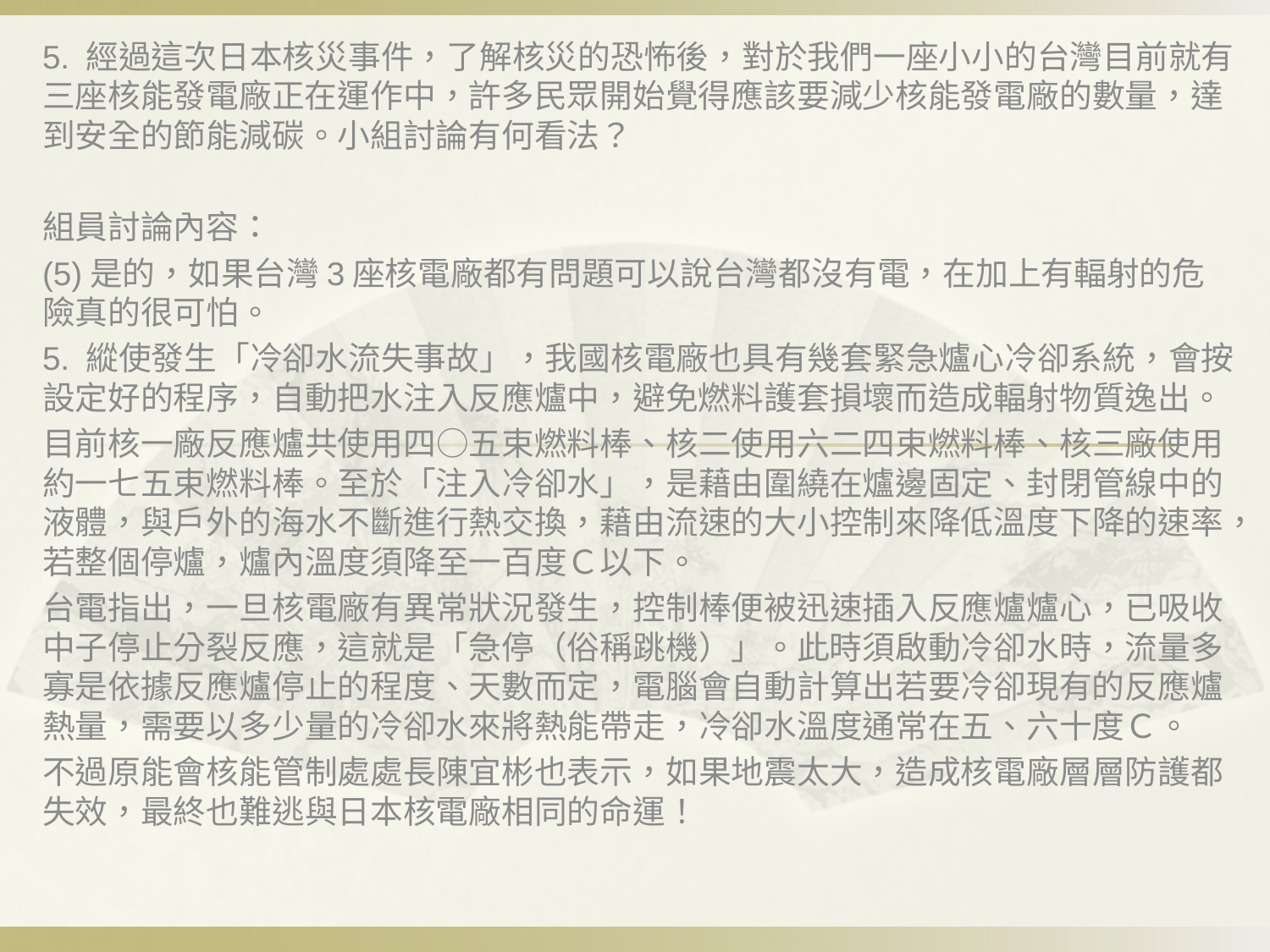

#
5. 經過這次日本核災事件，了解核災的恐怖後，對於我們一座小小的台灣目前就有三座核能發電廠正在運作中，許多民眾開始覺得應該要減少核能發電廠的數量，達到安全的節能減碳。小組討論有何看法？

組員討論內容：
(5)是的，如果台灣3座核電廠都有問題可以說台灣都沒有電，在加上有輻射的危險真的很可怕。
5. 縱使發生「冷卻水流失事故」，我國核電廠也具有幾套緊急爐心冷卻系統，會按設定好的程序，自動把水注入反應爐中，避免燃料護套損壞而造成輻射物質逸出。
目前核一廠反應爐共使用四○五束燃料棒、核二使用六二四束燃料棒、核三廠使用約一七五束燃料棒。至於「注入冷卻水」，是藉由圍繞在爐邊固定、封閉管線中的液體，與戶外的海水不斷進行熱交換，藉由流速的大小控制來降低溫度下降的速率，若整個停爐，爐內溫度須降至一百度Ｃ以下。
台電指出，一旦核電廠有異常狀況發生，控制棒便被迅速插入反應爐爐心，已吸收中子停止分裂反應，這就是「急停（俗稱跳機）」。此時須啟動冷卻水時，流量多寡是依據反應爐停止的程度、天數而定，電腦會自動計算出若要冷卻現有的反應爐熱量，需要以多少量的冷卻水來將熱能帶走，冷卻水溫度通常在五、六十度Ｃ。
不過原能會核能管制處處長陳宜彬也表示，如果地震太大，造成核電廠層層防護都失效，最終也難逃與日本核電廠相同的命運！